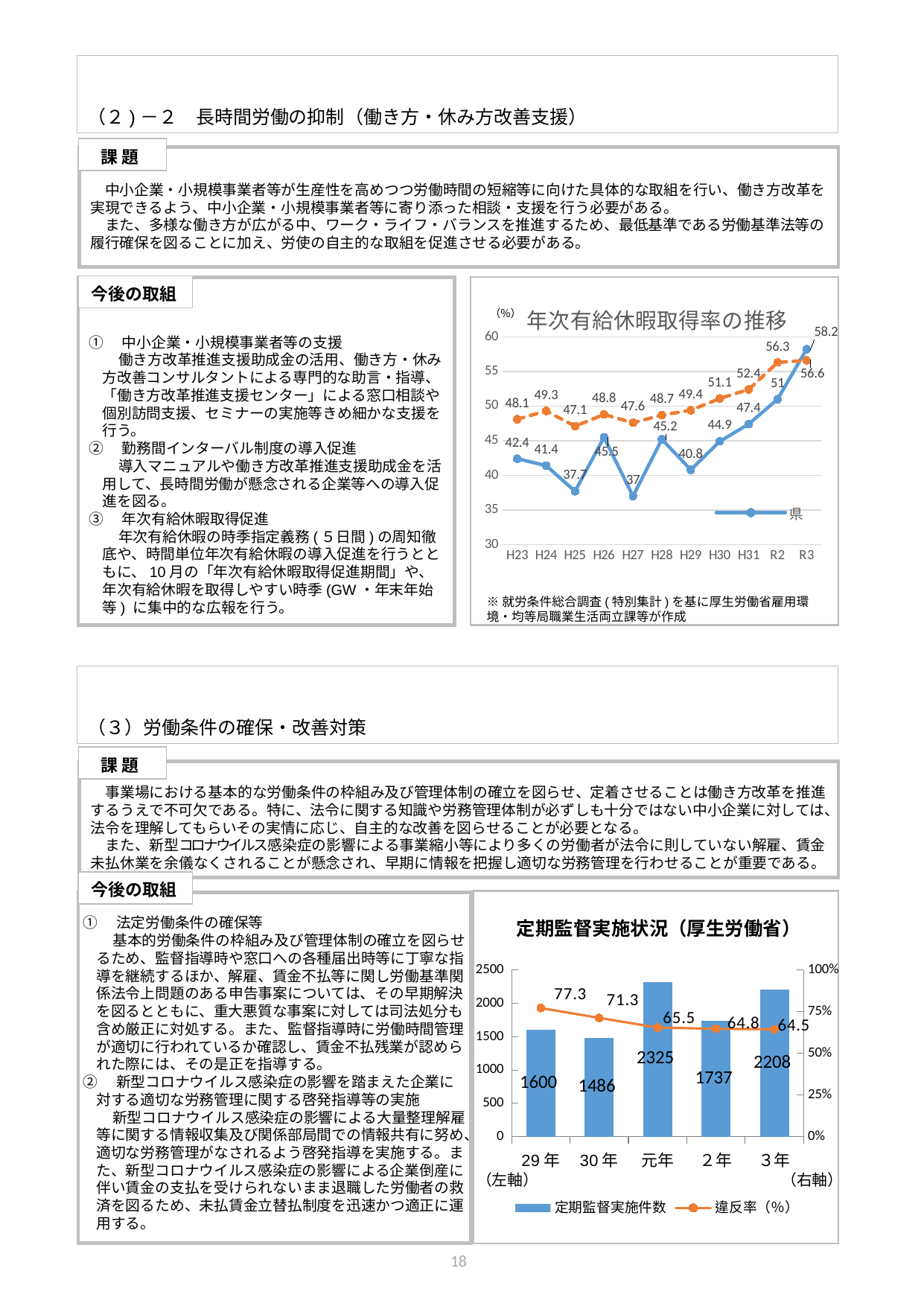

（２)－２　長時間労働の抑制（働き方・休み方改善支援）

課 題

　中小企業・小規模事業者等が生産性を高めつつ労働時間の短縮等に向けた具体的な取組を行い、働き方改革を実現できるよう、中小企業・小規模事業者等に寄り添った相談・支援を行う必要がある。
　また、多様な働き方が広がる中、ワーク・ライフ・バランスを推進するため、最低基準である労働基準法等の履行確保を図ることに加え、労使の自主的な取組を促進させる必要がある。
あ
今後の取組

### Chart: 年次有給休暇取得率の推移

| Category | 県 | 全国平均 |
|---|---|---|
| H23 | 42.4 | 48.1 |
| H24 | 41.4 | 49.3 |
| H25 | 37.7 | 47.1 |
| H26 | 45.5 | 48.8 |
| H27 | 37.0 | 47.6 |
| H28 | 45.2 | 48.7 |
| H29 | 40.8 | 49.4 |
| H30 | 44.9 | 51.1 |
| H31 | 47.4 | 52.4 |
| R2 | 51.0 | 56.3 |
| R3 | 58.2 | 56.6 |
①　中小企業・小規模事業者等の支援
　　働き方改革推進支援助成金の活用、働き方・休み方改善コンサルタントによる専門的な助言・指導、「働き方改革推進支援センター」による窓口相談や個別訪問支援、セミナーの実施等きめ細かな支援を行う。
②　勤務間インターバル制度の導入促進
　　導入マニュアルや働き方改革推進支援助成金を活用して、長時間労働が懸念される企業等への導入促進を図る。
③　年次有給休暇取得促進
　　年次有給休暇の時季指定義務(５日間)の周知徹底や、時間単位年次有給休暇の導入促進を行うとともに、10月の「年次有給休暇取得促進期間」や、年次有給休暇を取得しやすい時季(GW・年末年始等) に集中的な広報を行う。

※就労条件総合調査(特別集計)を基に厚生労働省雇用環境・均等局職業生活両立課等が作成

（３）労働条件の確保・改善対策

課 題

　事業場における基本的な労働条件の枠組み及び管理体制の確立を図らせ、定着させることは働き方改革を推進するうえで不可欠である。特に、法令に関する知識や労務管理体制が必ずしも十分ではない中小企業に対しては、法令を理解してもらいその実情に応じ、自主的な改善を図らせることが必要となる。
　また、新型コロナウイルス感染症の影響による事業縮小等により多くの労働者が法令に則していない解雇、賃金未払休業を余儀なくされることが懸念され、早期に情報を把握し適切な労務管理を行わせることが重要である。
あ
今後の取組

①　法定労働条件の確保等
　　基本的労働条件の枠組み及び管理体制の確立を図らせるため、監督指導時や窓口への各種届出時等に丁寧な指導を継続するほか、解雇、賃金不払等に関し労働基準関係法令上問題のある申告事案については、その早期解決を図るとともに、重大悪質な事案に対しては司法処分も含め厳正に対処する。また、監督指導時に労働時間管理が適切に行われているか確認し、賃金不払残業が認められた際には、その是正を指導する。
②　新型コロナウイルス感染症の影響を踏まえた企業に対する適切な労務管理に関する啓発指導等の実施
　　新型コロナウイルス感染症の影響による大量整理解雇等に関する情報収集及び関係部局間での情報共有に努め、適切な労務管理がなされるよう啓発指導を実施する。また、新型コロナウイルス感染症の影響による企業倒産に伴い賃金の支払を受けられないまま退職した労働者の救済を図るため、未払賃金立替払制度を迅速かつ適正に運用する。
定期監督実施状況（厚生労働省）

### Chart

| Category | 定期監督実施件数 | 違反率（％） |
|---|---|---|
| 29年 | 1600.0 | 77.25 |
| 30年 | 1486.0 | 71.33243606998654 |
| 元年 | 2325.0 | 65.54838709677419 |
| ２年 | 1737.0 | 64.76683937823834 |
| ３年 | 2208.0 | 64.53804347826086 |
（左軸）
（右軸）
18